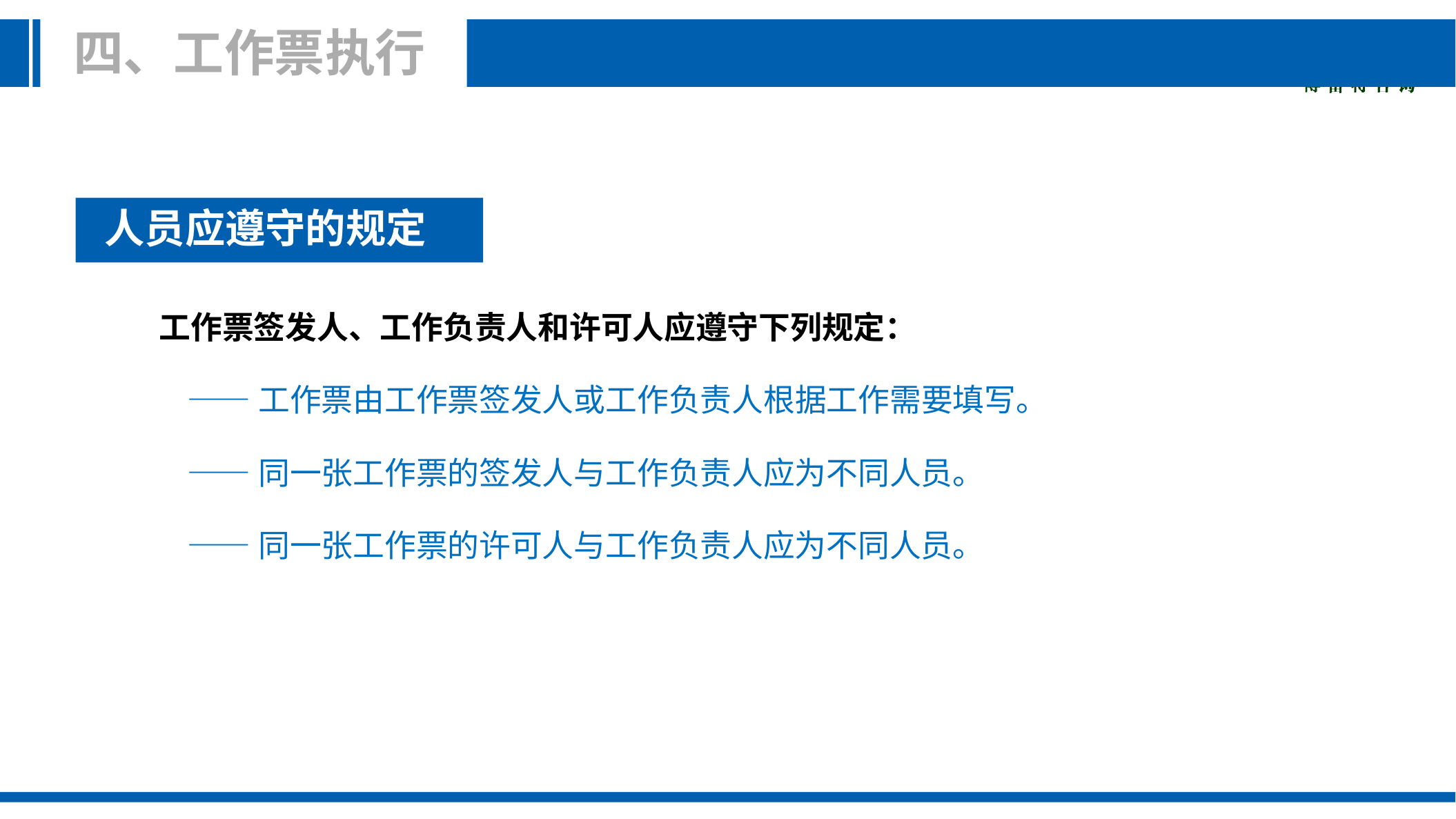

四、工作票执行
 人员应遵守的规定
工作票签发人、工作负责人和许可人应遵守下列规定：
    ——工作票由工作票签发人或工作负责人根据工作需要填写。
    ——同一张工作票的签发人与工作负责人应为不同人员。
    ——同一张工作票的许可人与工作负责人应为不同人员。